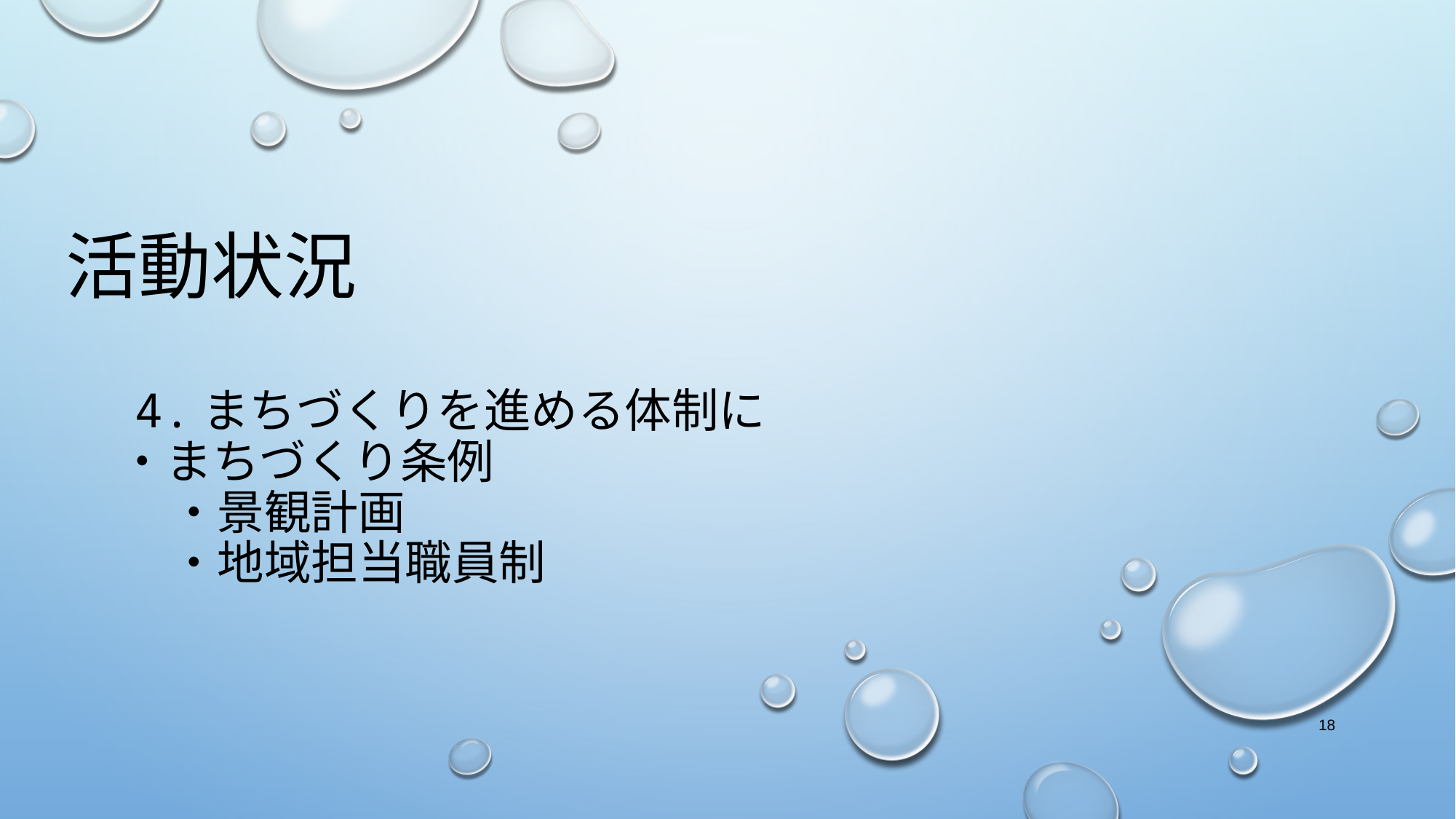

# 活動状況 　 4.まちづくりを進める体制に ・まちづくり条例 　　 ・景観計画 　　 ・地域担当職員制
18